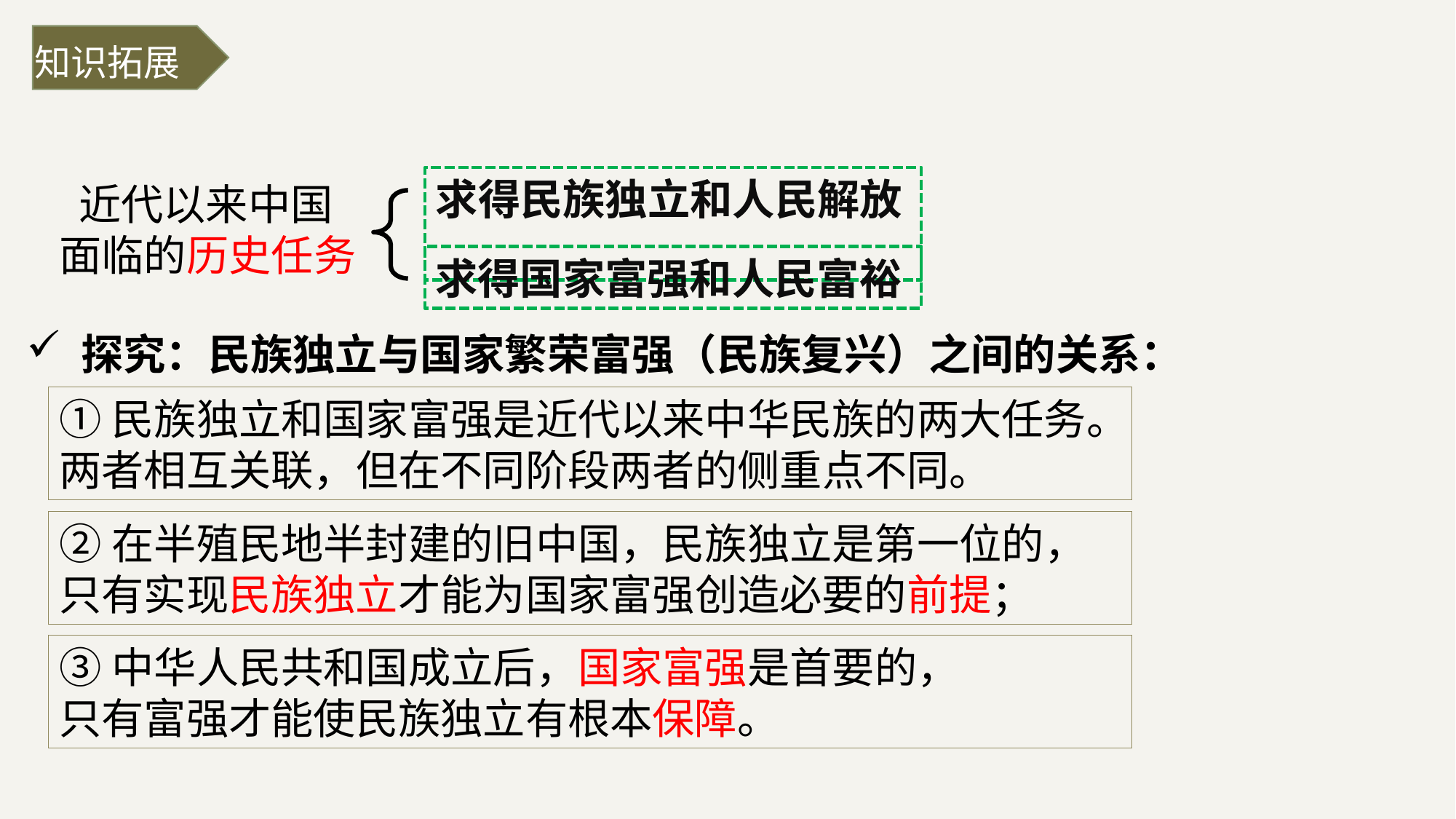

知识拓展
求得民族独立和人民解放
 近代以来中国面临的历史任务

求得国家富强和人民富裕
探究：民族独立与国家繁荣富强（民族复兴）之间的关系：
①民族独立和国家富强是近代以来中华民族的两大任务。
两者相互关联，但在不同阶段两者的侧重点不同。
②在半殖民地半封建的旧中国，民族独立是第一位的，
只有实现民族独立才能为国家富强创造必要的前提；
③中华人民共和国成立后，国家富强是首要的，
只有富强才能使民族独立有根本保障。